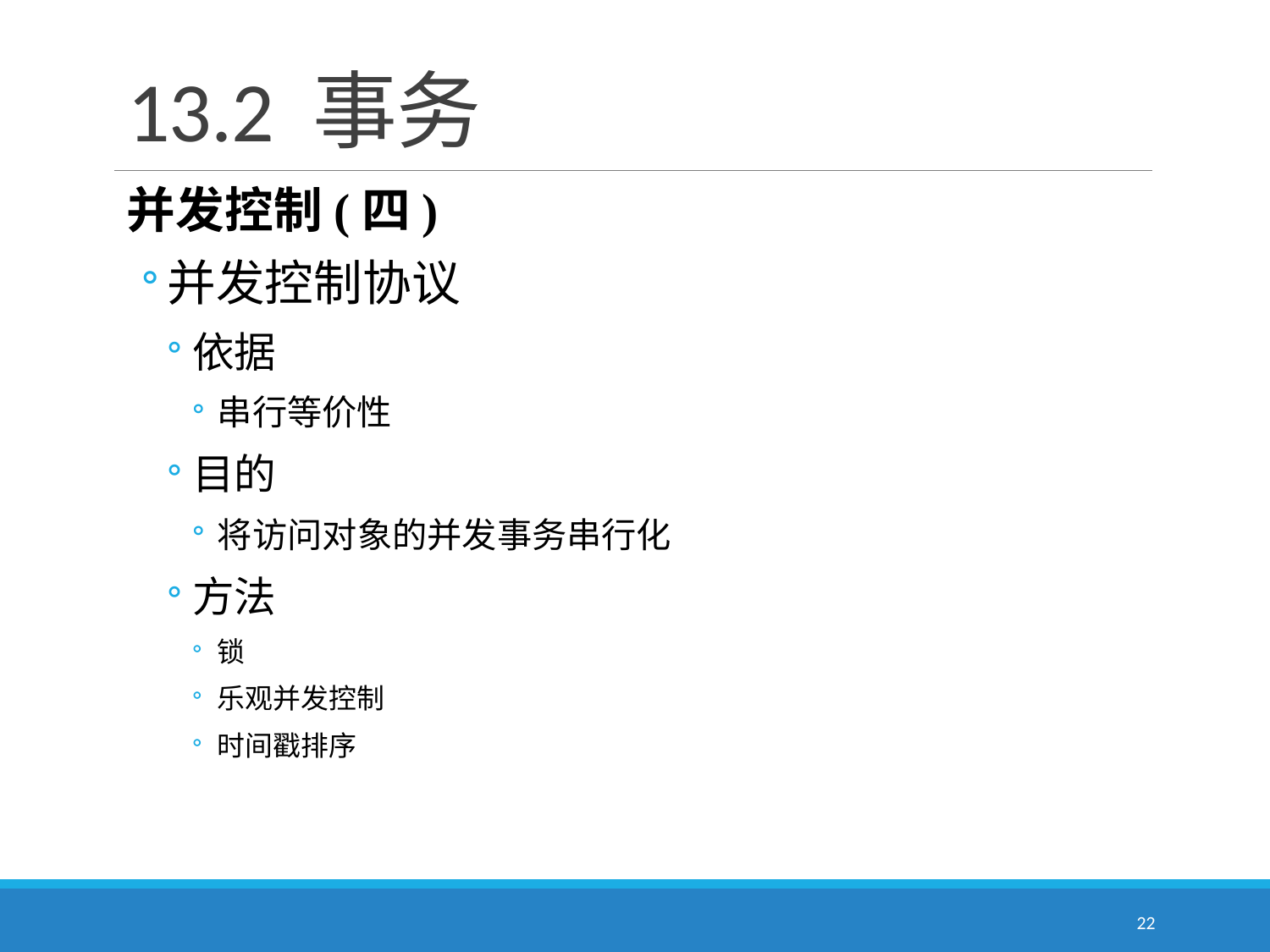

# 13.2 事务
并发控制(四)
并发控制协议
依据
串行等价性
目的
将访问对象的并发事务串行化
方法
锁
乐观并发控制
时间戳排序

22